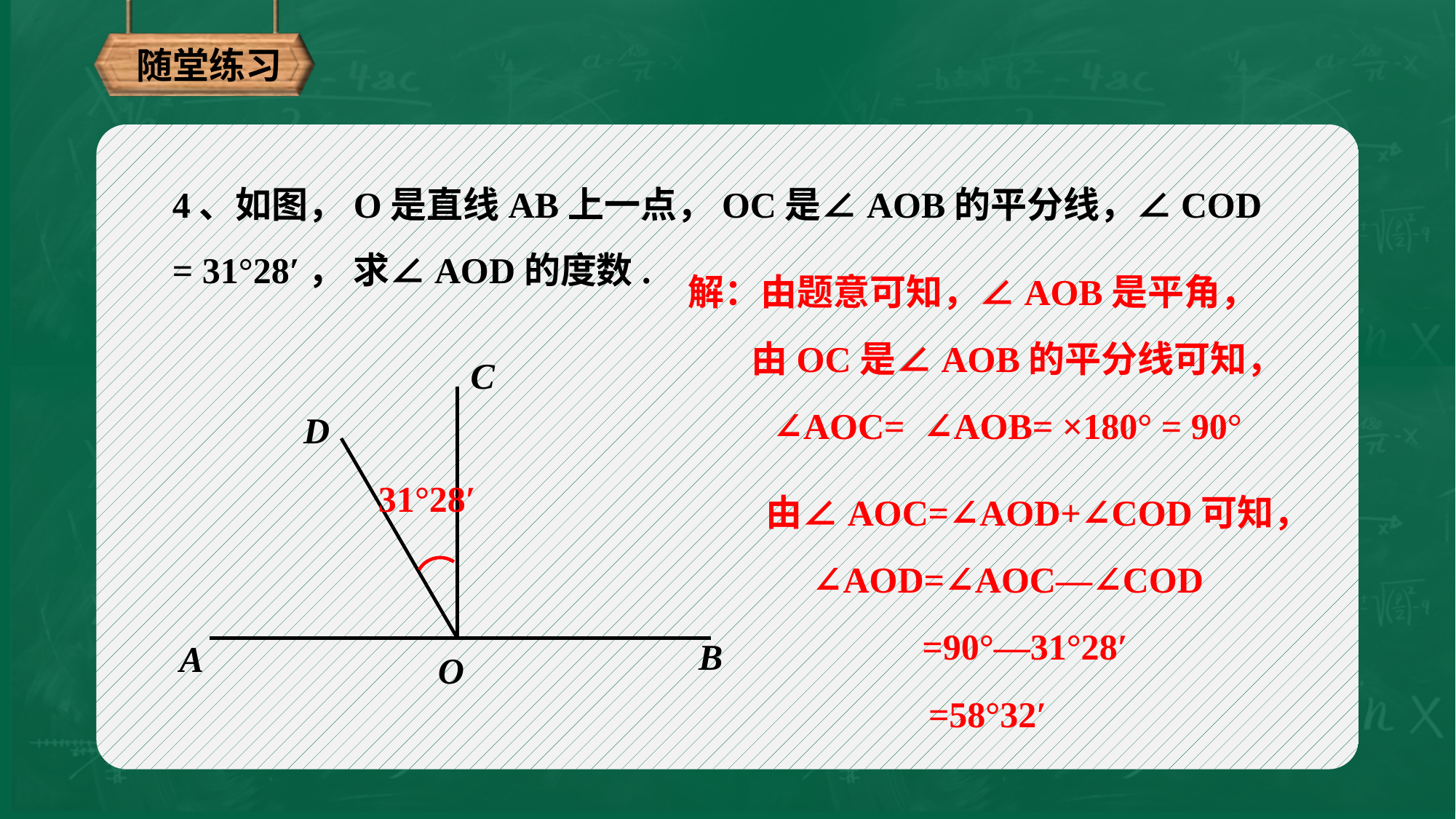

随堂练习
4、如图，O是直线AB上一点，OC是∠AOB的平分线，∠COD = 31°28′， 求∠AOD的度数.
解：由题意可知，∠AOB是平角，
由OC是∠AOB的平分线可知，
C
∠AOC=  ∠AOB= ×180° = 90°
D
31°28′
由∠AOC=∠AOD+∠COD可知，
∠AOD=∠AOC—∠COD

=90°—31°28′
B
A
O
=58°32′